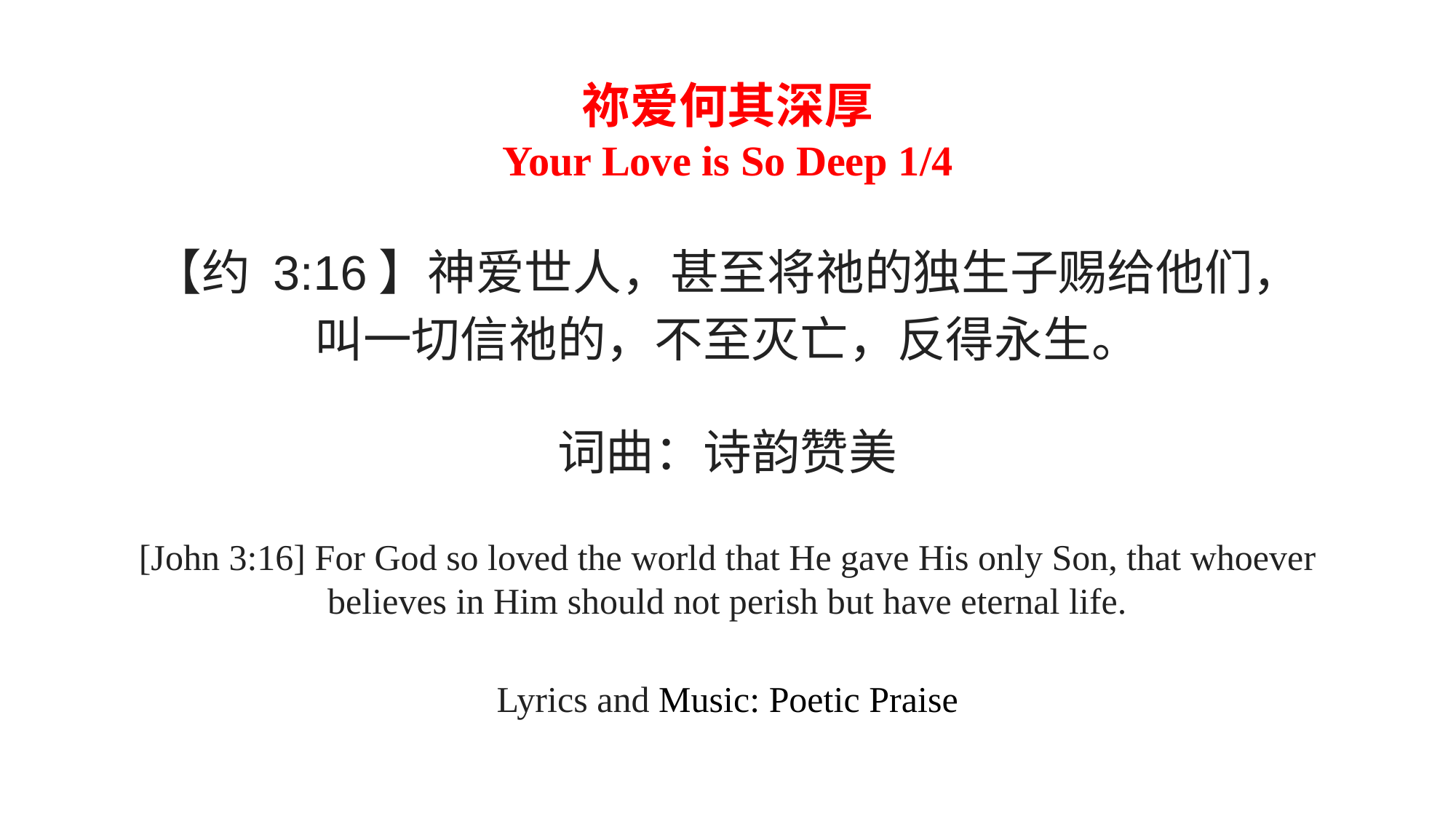

祢爱何其深厚
Your Love is So Deep 1/4
【约 3:16】神爱世人，甚至将祂的独生子赐给他们，
叫一切信祂的，不至灭亡，反得永生。

词曲：诗韵赞美

[John 3:16] For God so loved the world that He gave His only Son, that whoever believes in Him should not perish but have eternal life.

Lyrics and Music: Poetic Praise